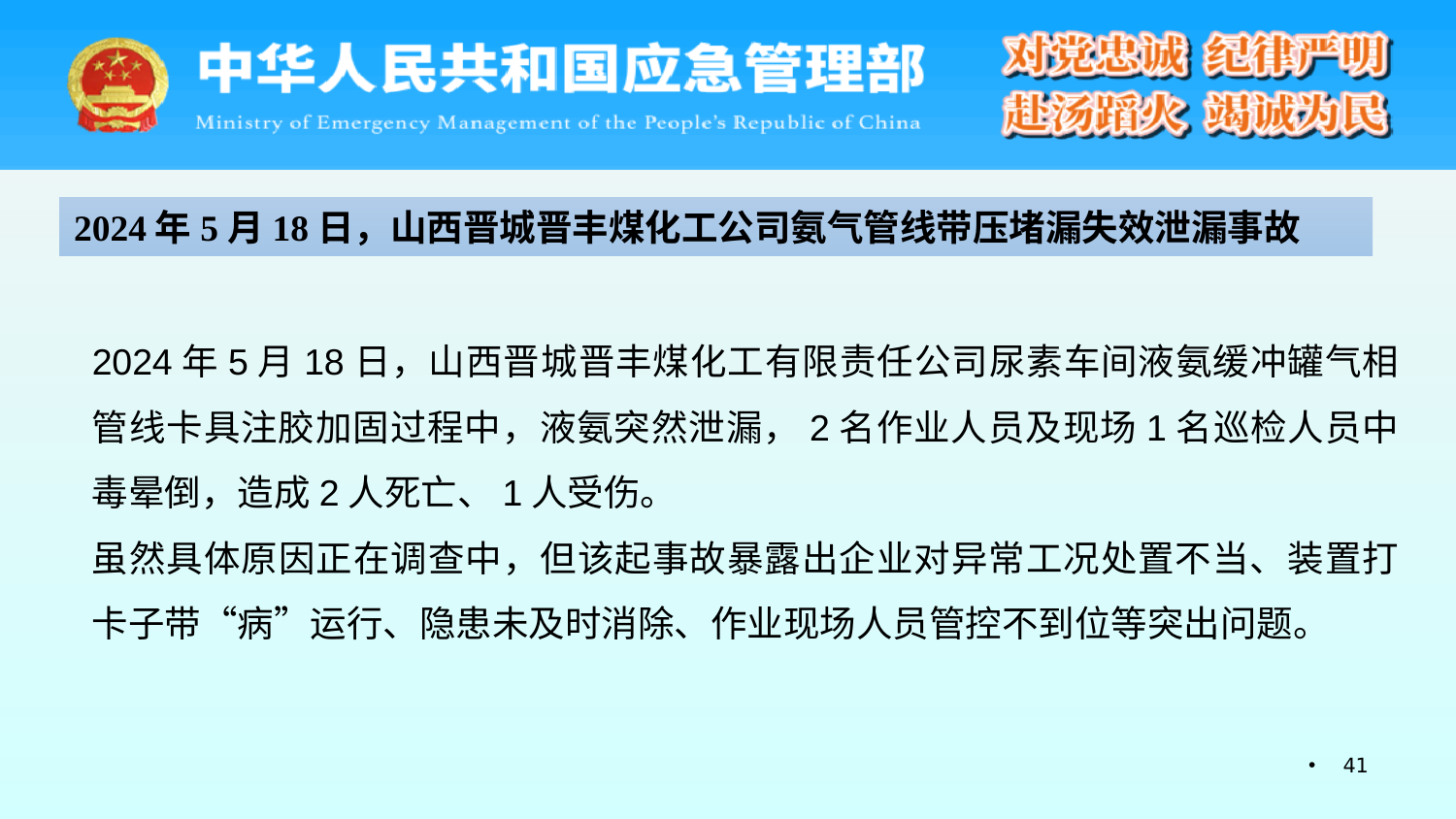

2024年5月18日，山西晋城晋丰煤化工公司氨气管线带压堵漏失效泄漏事故
2024年5月18日，山西晋城晋丰煤化工有限责任公司尿素车间液氨缓冲罐气相管线卡具注胶加固过程中，液氨突然泄漏，2名作业人员及现场1名巡检人员中毒晕倒，造成2人死亡、1人受伤。
虽然具体原因正在调查中，但该起事故暴露出企业对异常工况处置不当、装置打卡子带“病”运行、隐患未及时消除、作业现场人员管控不到位等突出问题。
41